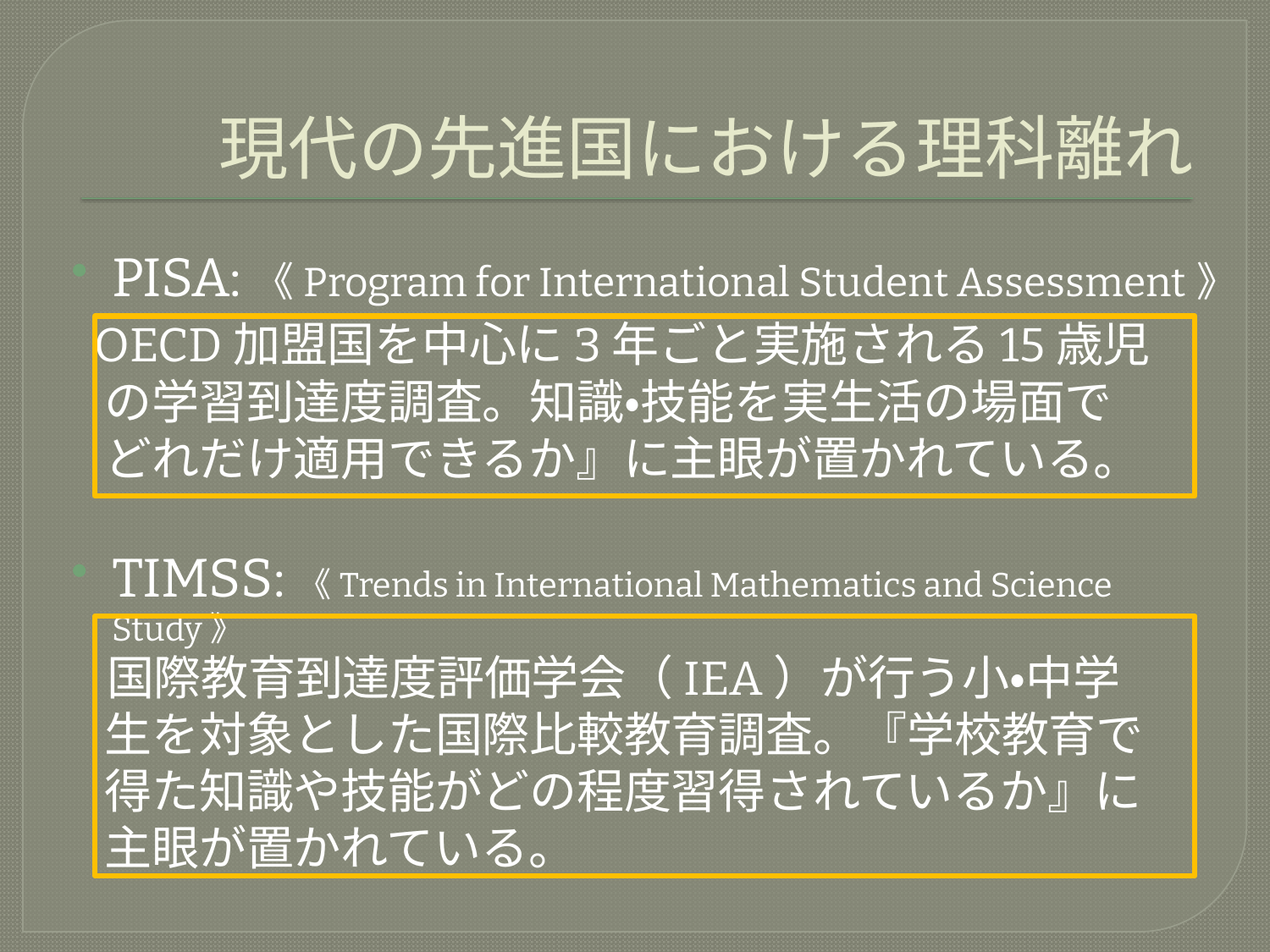

# 現代の先進国における理科離れ
PISA:《Program for International Student Assessment》
  OECD加盟国を中心に3年ごと実施される15歳児
  の学習到達度調査。知識・技能を実生活の場面で
  どれだけ適用できるか』に主眼が置かれている。

TIMSS:《Trends in International Mathematics and Science Study》
　国際教育到達度評価学会（IEA）が行う小・中学
  生を対象とした国際比較教育調査。『学校教育で
  得た知識や技能がどの程度習得されているか』に
  主眼が置かれている。